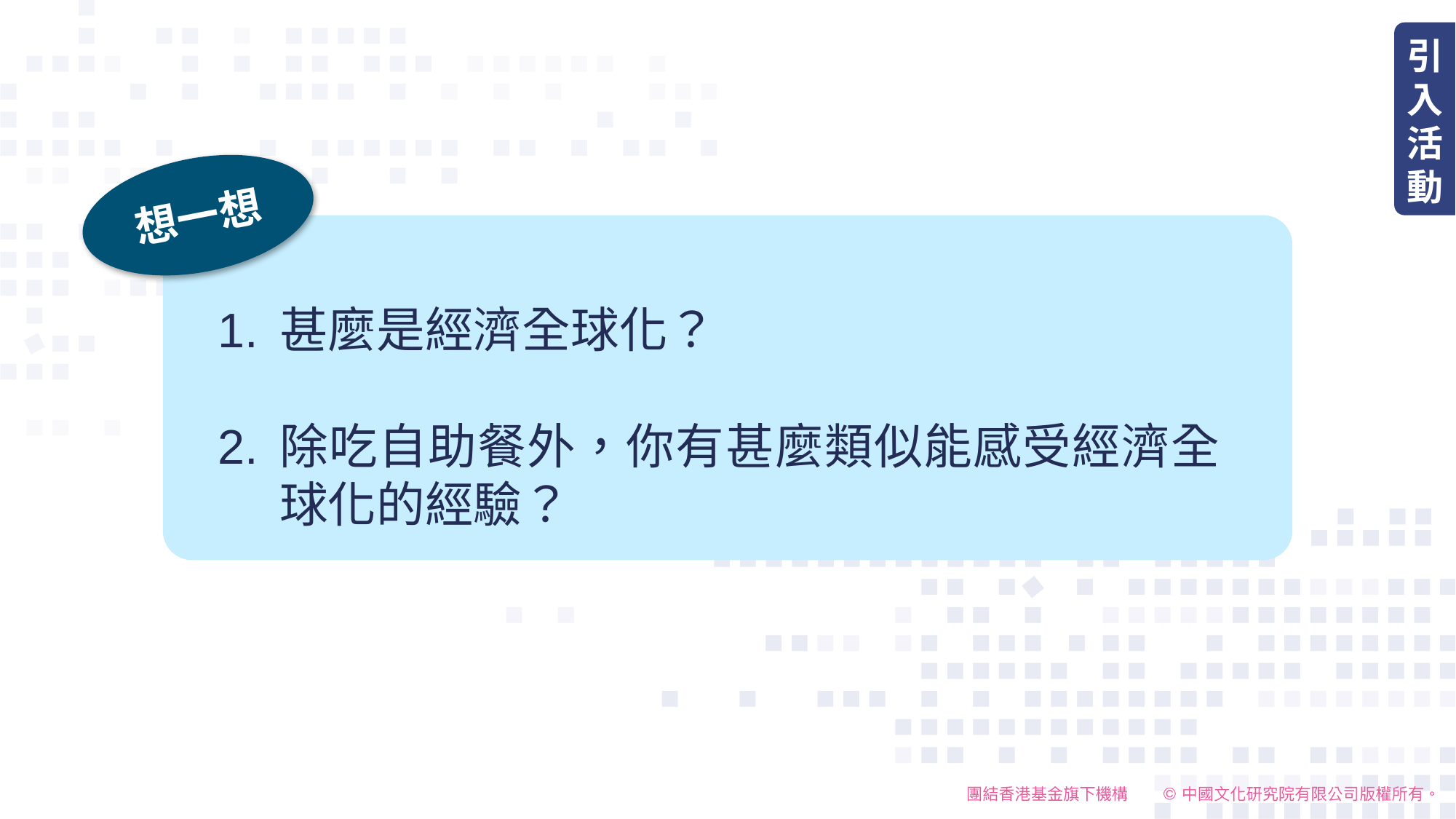

引入活動

想一想

甚麼是經濟全球化？

除吃自助餐外，你有甚麼類似能感受經濟全球化的經驗？